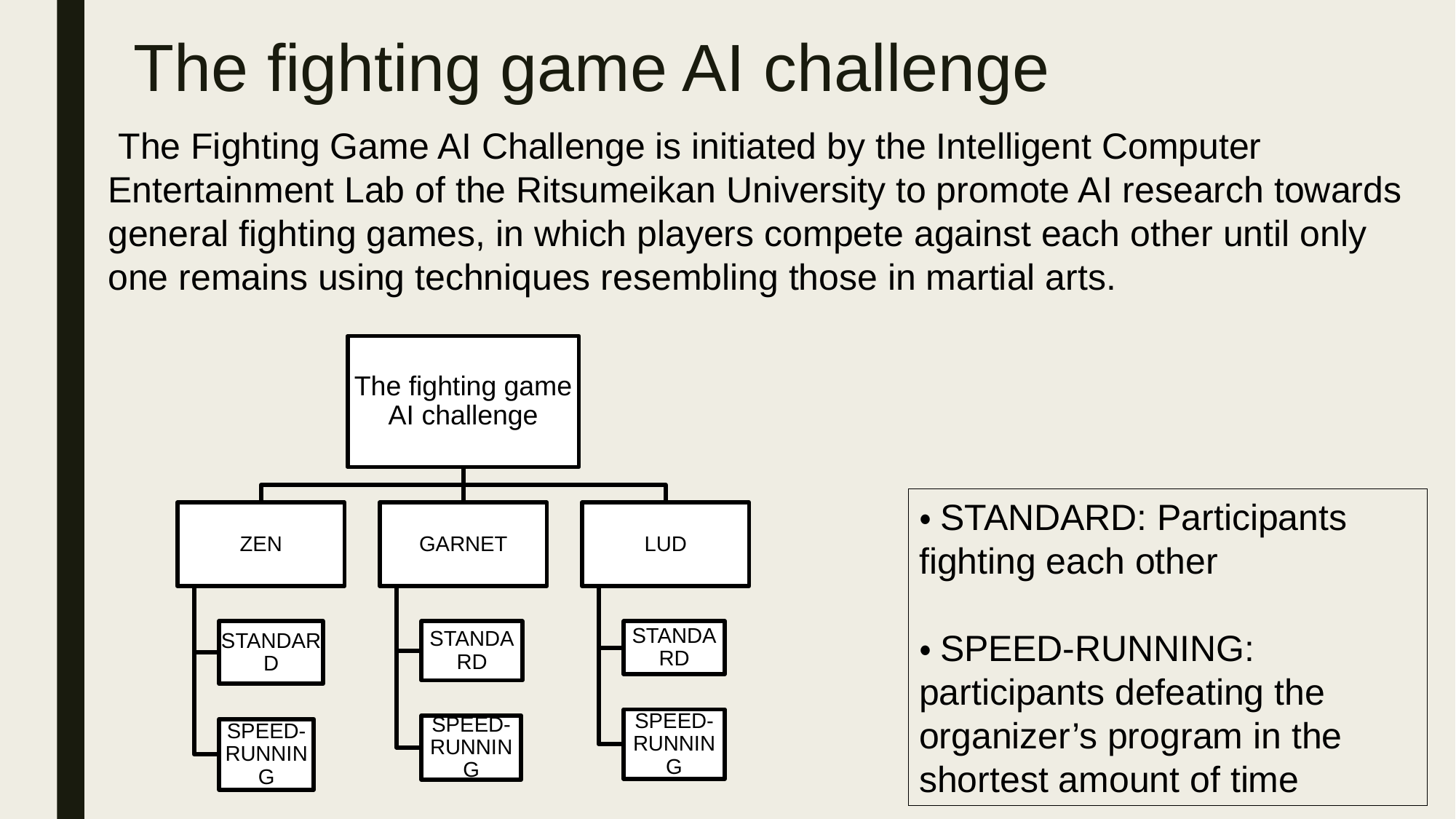

# The fighting game AI challenge
 The Fighting Game AI Challenge is initiated by the Intelligent Computer Entertainment Lab of the Ritsumeikan University to promote AI research towards general fighting games, in which players compete against each other until only one remains using techniques resembling those in martial arts.
The fighting game AI challenge
ZEN
STANDARD
SPEED-RUNNING
GARNET
STANDARD
SPEED-RUNNING
LUD
STANDARD
SPEED-RUNNING
・STANDARD: Participants fighting each other

・SPEED-RUNNING: participants defeating the organizer’s program in the shortest amount of time